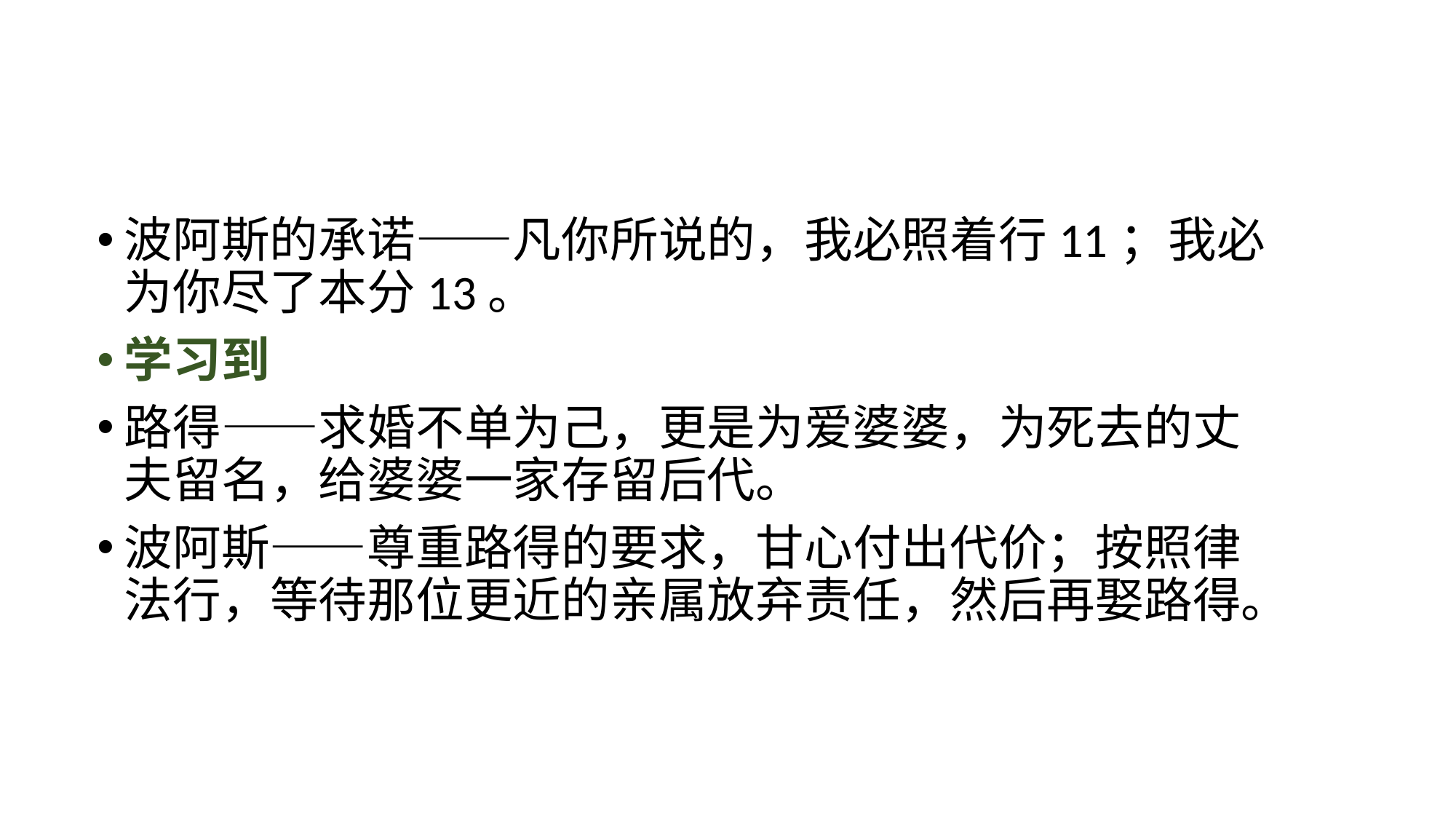

波阿斯的承诺——凡你所说的，我必照着行11；我必为你尽了本分13。
学习到
路得——求婚不单为己，更是为爱婆婆，为死去的丈夫留名，给婆婆一家存留后代。
波阿斯——尊重路得的要求，甘心付出代价；按照律法行，等待那位更近的亲属放弃责任，然后再娶路得。